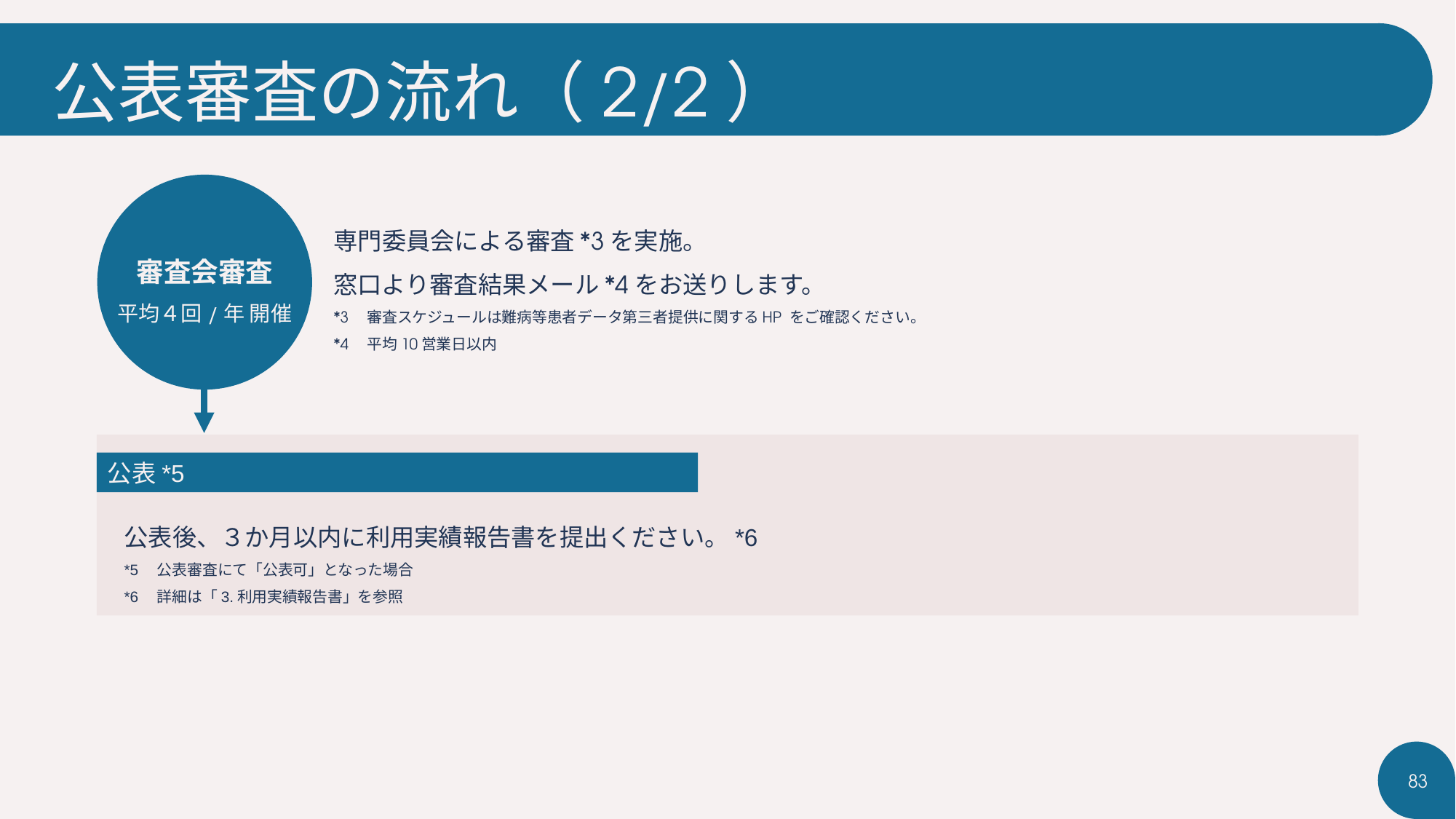

# 公表審査の流れ（2/2）

専門委員会による審査*3を実施。
窓口より審査結果メール*4をお送りします。
*3　審査スケジュールは難病等患者データ第三者提供に関するHP をご確認ください。
*4　平均10営業日以内
審査会審査
平均４回/年 開催

公表*5
公表後、３か月以内に利用実績報告書を提出ください。*6
*5　公表審査にて「公表可」となった場合
*6　詳細は「3.利用実績報告書」を参照
83